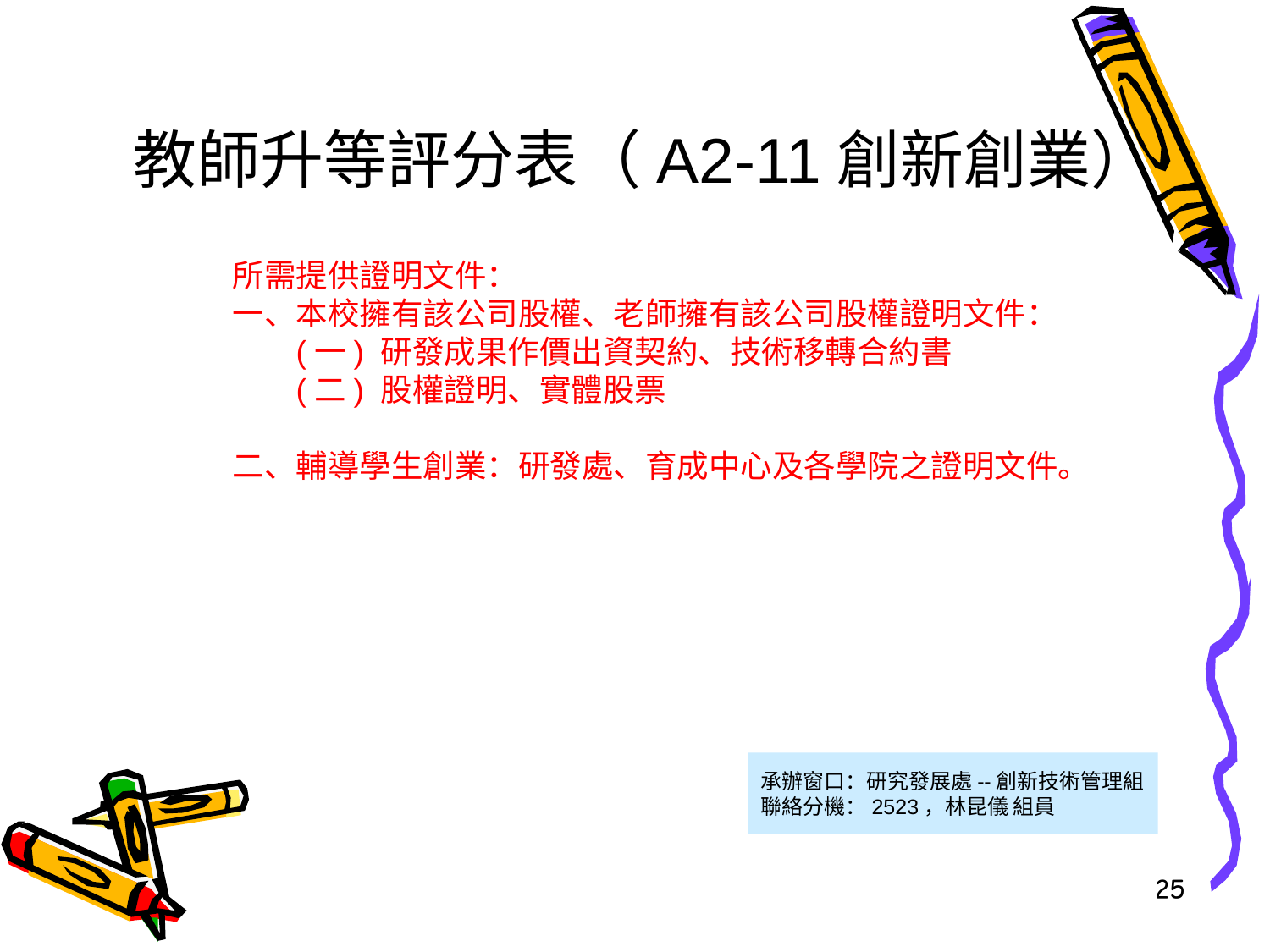

教師升等評分表（A2-11創新創業）
所需提供證明文件：
一、本校擁有該公司股權、老師擁有該公司股權證明文件：
(一) 研發成果作價出資契約、技術移轉合約書
(二) 股權證明、實體股票

二、輔導學生創業：研發處、育成中心及各學院之證明文件。

承辦窗口：研究發展處--創新技術管理組聯絡分機：2523，林昆儀 組員
25